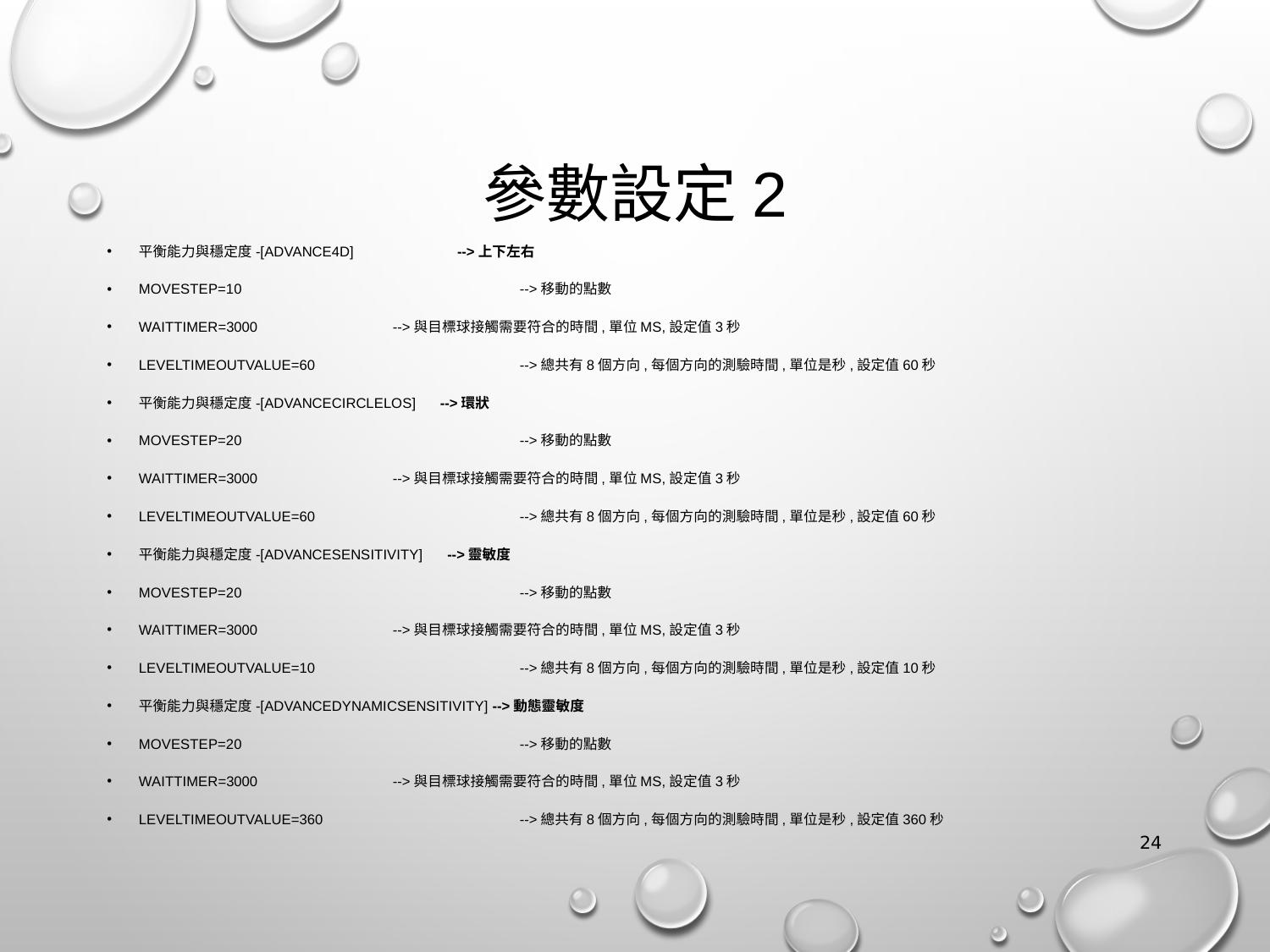

# 參數設定2
平衡能力與穩定度-[Advance4D]	                -->上下左右
MoveStep=10			-->移動的點數
WaitTimer=3000		-->與目標球接觸需要符合的時間,單位ms,設定值3秒
LevelTimeOutValue=60		-->總共有8個方向,每個方向的測驗時間,單位是秒,設定值60秒
平衡能力與穩定度-[AdvanceCircleLOS]      -->環狀
MoveStep=20			-->移動的點數
WaitTimer=3000		-->與目標球接觸需要符合的時間,單位ms,設定值3秒
LevelTimeOutValue=60		-->總共有8個方向,每個方向的測驗時間,單位是秒,設定值60秒
平衡能力與穩定度-[AdvanceSensitivity]      -->靈敏度
MoveStep=20			-->移動的點數
WaitTimer=3000		-->與目標球接觸需要符合的時間,單位ms,設定值3秒
LevelTimeOutValue=10		-->總共有8個方向,每個方向的測驗時間,單位是秒,設定值10秒
平衡能力與穩定度-[AdvanceDynamicSensitivity] -->動態靈敏度
MoveStep=20			-->移動的點數
WaitTimer=3000		-->與目標球接觸需要符合的時間,單位ms,設定值3秒
LevelTimeOutValue=360		-->總共有8個方向,每個方向的測驗時間,單位是秒,設定值360秒
24